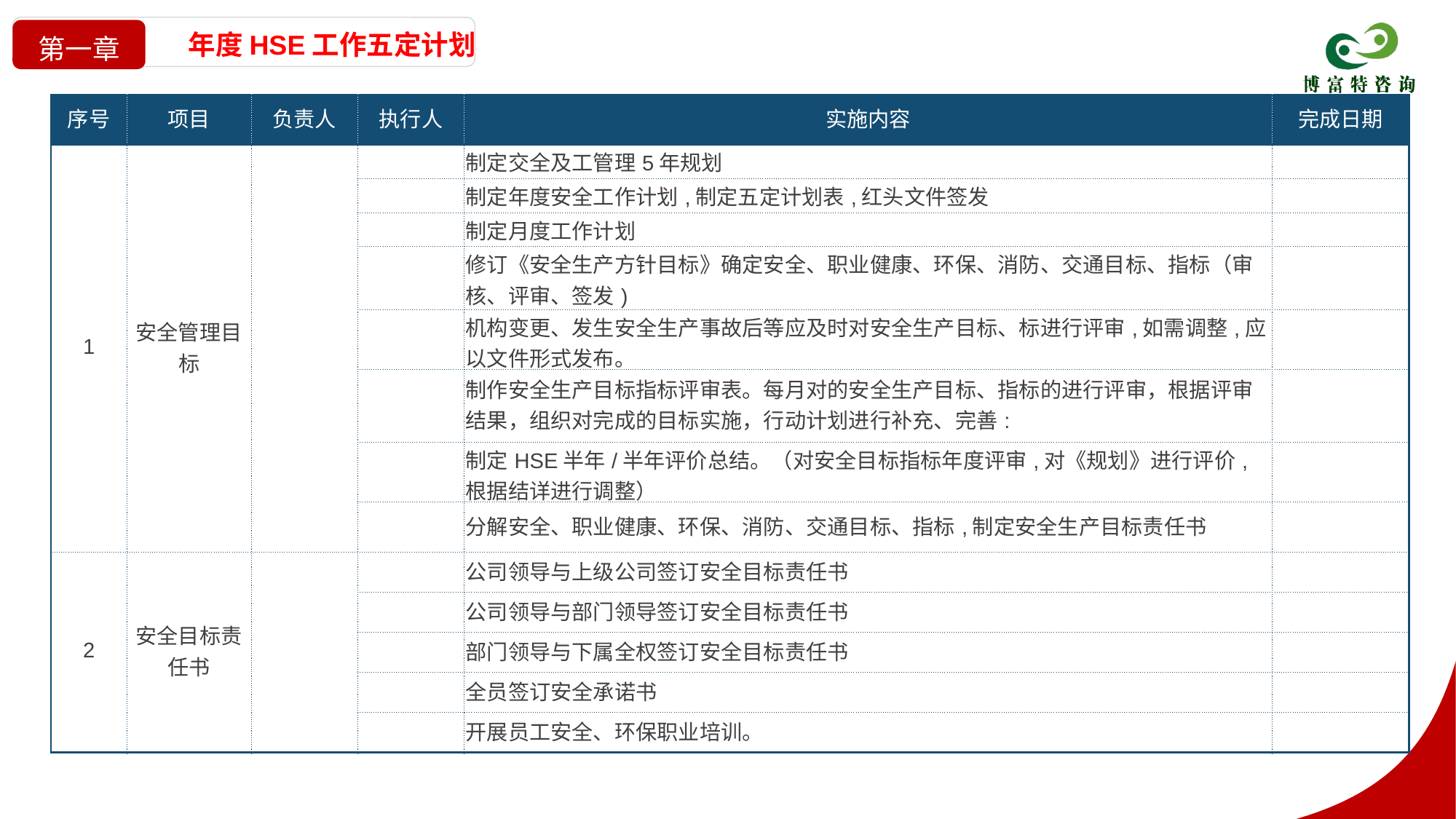

年度HSE工作五定计划
第一章
| 序号 | 项目 | 负责人 | 执行人 | 实施内容 | 完成日期 |
| --- | --- | --- | --- | --- | --- |
| 1 | 安全管理目标 |  |  | 制定交全及工管理5年规划 |  |
|  |  |  |  | 制定年度安全工作计划,制定五定计划表,红头文件签发 |  |
|  |  |  |  | 制定月度工作计划 |  |
|  |  |  |  | 修订《安全生产方针目标》确定安全、职业健康、环保、消防、交通目标、指标（审核、评审、签发) |  |
|  |  |  |  | 机构变更、发生安全生产事故后等应及时对安全生产目标、标进行评审,如需调整,应以文件形式发布。 |  |
|  |  |  |  | 制作安全生产目标指标评审表。每月对的安全生产目标、指标的进行评审，根据评审结果，组织对完成的目标实施，行动计划进行补充、完善: |  |
|  |  |  |  | 制定HSE半年/半年评价总结。（对安全目标指标年度评审,对《规划》进行评价,根据结详进行调整） |  |
|  |  |  |  | 分解安全、职业健康、环保、消防、交通目标、指标,制定安全生产目标责任书 |  |
| 2 | 安全目标责任书 |  |  | 公司领导与上级公司签订安全目标责任书 |  |
|  |  |  |  | 公司领导与部门领导签订安全目标责任书 |  |
|  |  |  |  | 部门领导与下属全权签订安全目标责任书 |  |
|  |  |  |  | 全员签订安全承诺书 |  |
|  |  |  |  | 开展员工安全、环保职业培训。 |  |